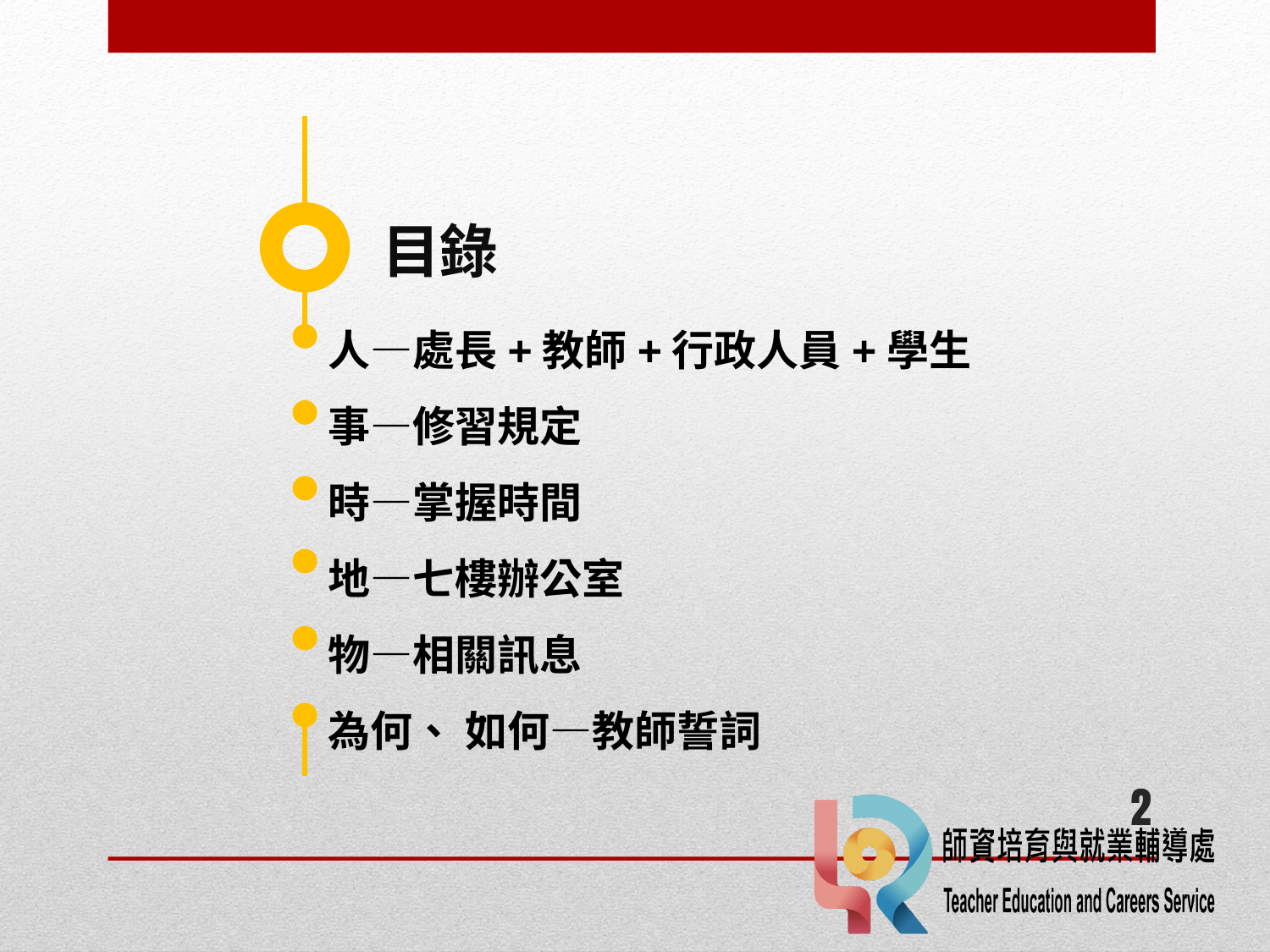

目錄
人—處長+教師+行政人員+學生
事—修習規定
時—掌握時間
地—七樓辦公室
物—相關訊息
為何、 如何—教師誓詞

2